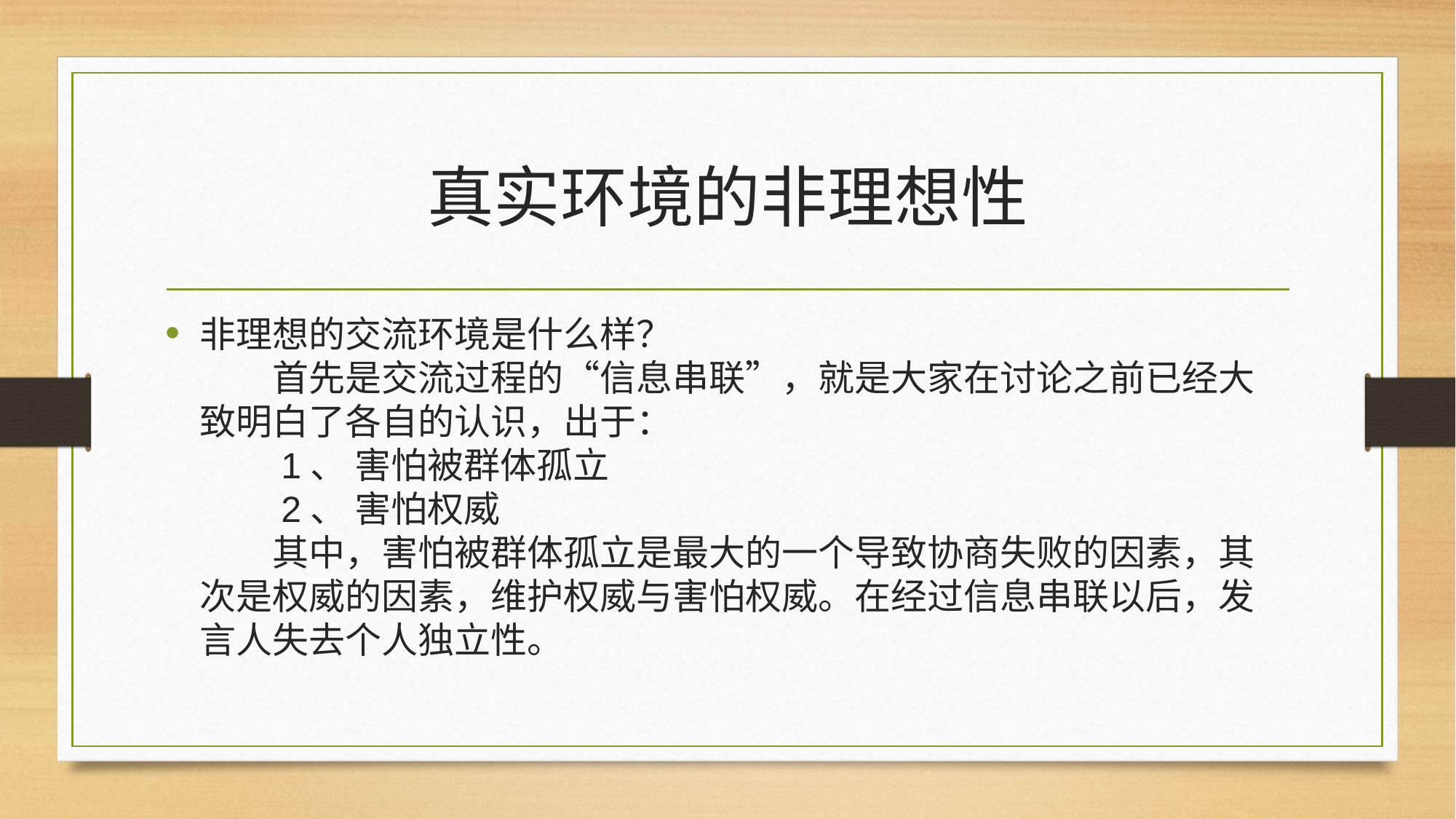

# 真实环境的非理想性
非理想的交流环境是什么样？ 
　　首先是交流过程的“信息串联”，就是大家在讨论之前已经大致明白了各自的认识，出于： 
　　1、 害怕被群体孤立 
　　2、 害怕权威 
　　其中，害怕被群体孤立是最大的一个导致协商失败的因素，其次是权威的因素，维护权威与害怕权威。在经过信息串联以后，发言人失去个人独立性。